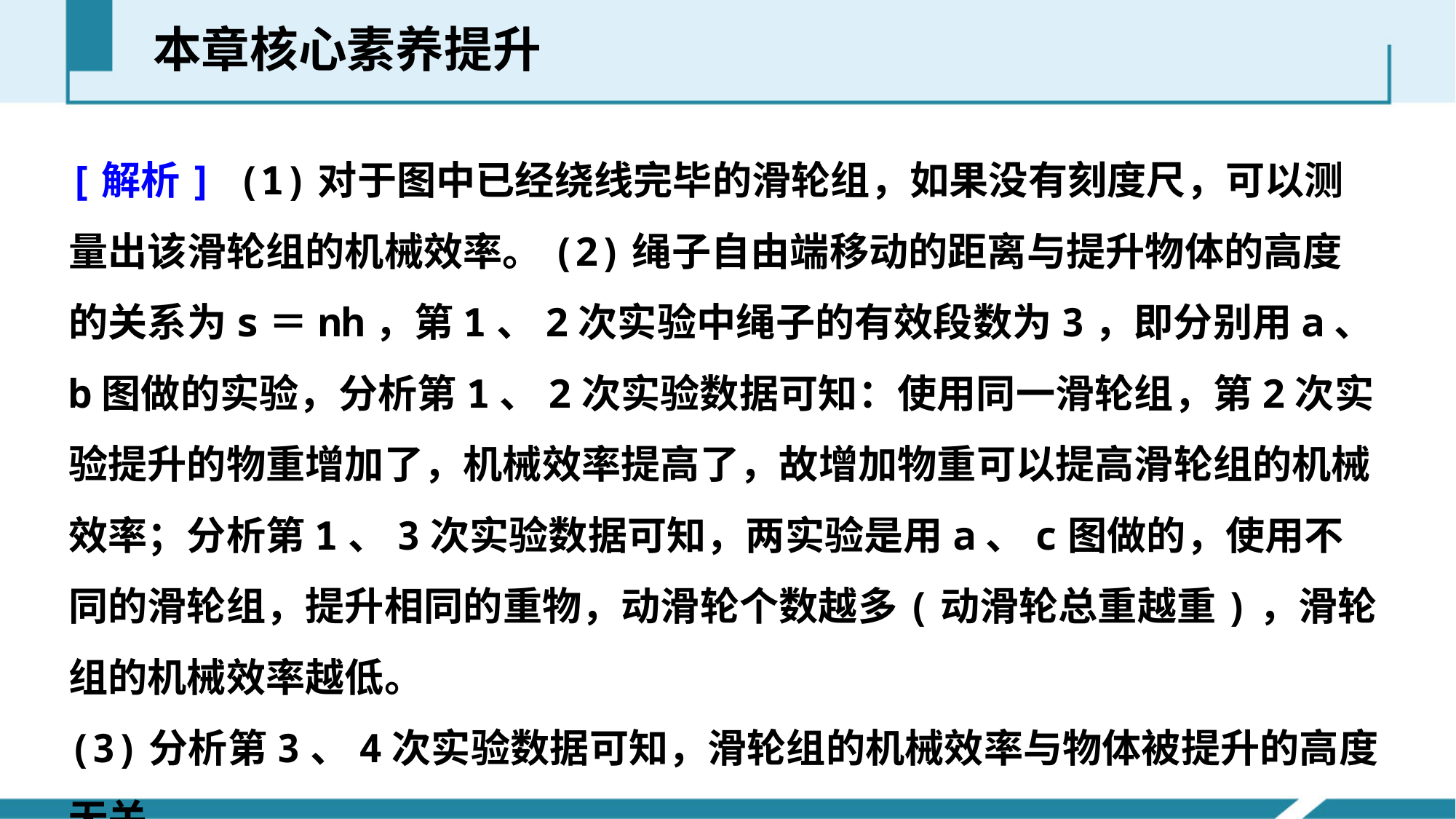

本章核心素养提升
[解析] (1)对于图中已经绕线完毕的滑轮组，如果没有刻度尺，可以测量出该滑轮组的机械效率。(2)绳子自由端移动的距离与提升物体的高度的关系为s＝nh，第1、2次实验中绳子的有效段数为3，即分别用a、b图做的实验，分析第1、2次实验数据可知：使用同一滑轮组，第2次实验提升的物重增加了，机械效率提高了，故增加物重可以提高滑轮组的机械效率；分析第1、3次实验数据可知，两实验是用a、c图做的，使用不同的滑轮组，提升相同的重物，动滑轮个数越多(动滑轮总重越重)，滑轮组的机械效率越低。
(3)分析第3、4次实验数据可知，滑轮组的机械效率与物体被提升的高度无关。